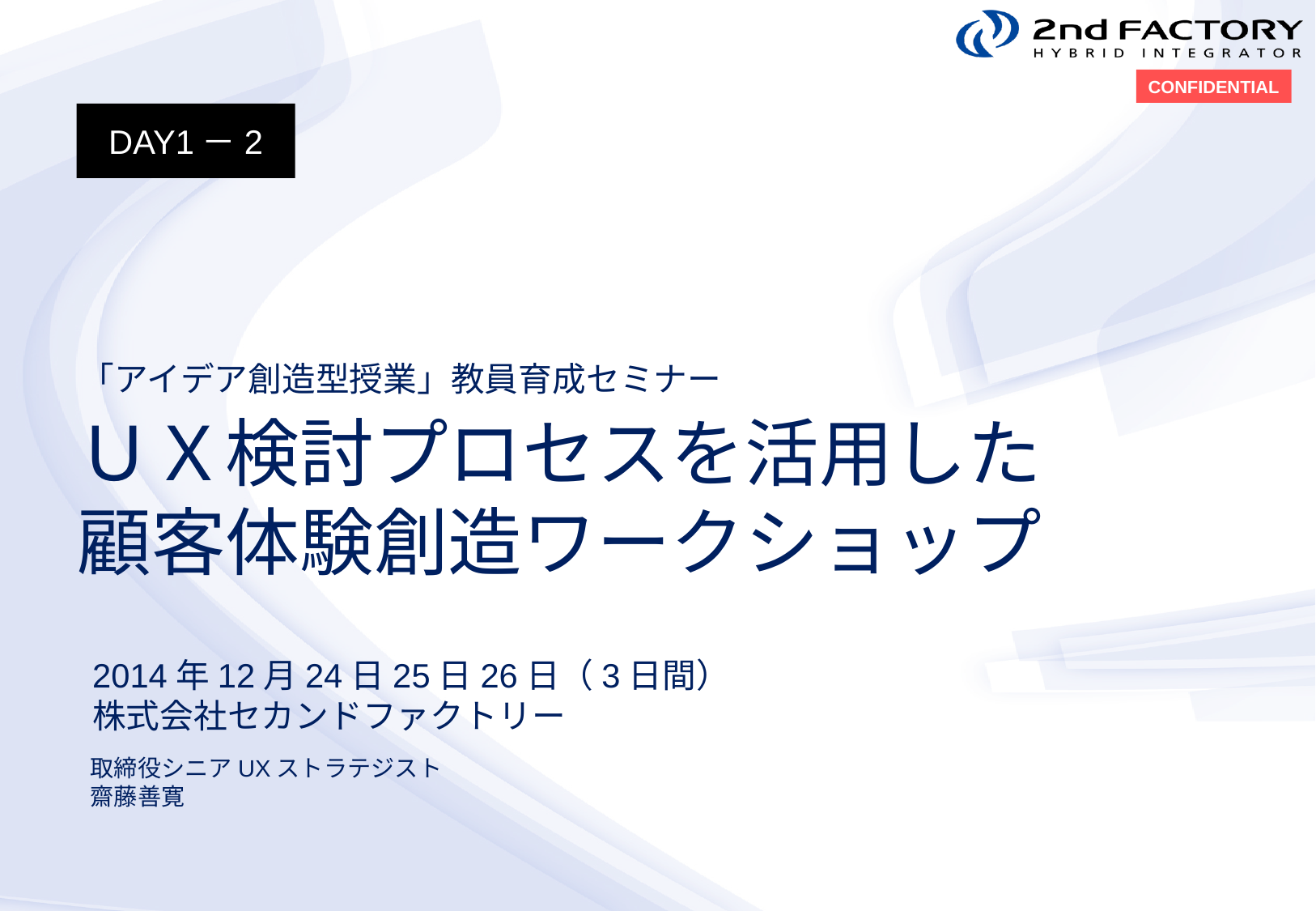

CONFIDENTIAL
DAY1－2
「アイデア創造型授業」教員育成セミナー
ＵＸ検討プロセスを活用した
顧客体験創造ワークショップ
2014年12月24日25日26日（3日間）
株式会社セカンドファクトリー
取締役シニアUXストラテジスト
齋藤善寛